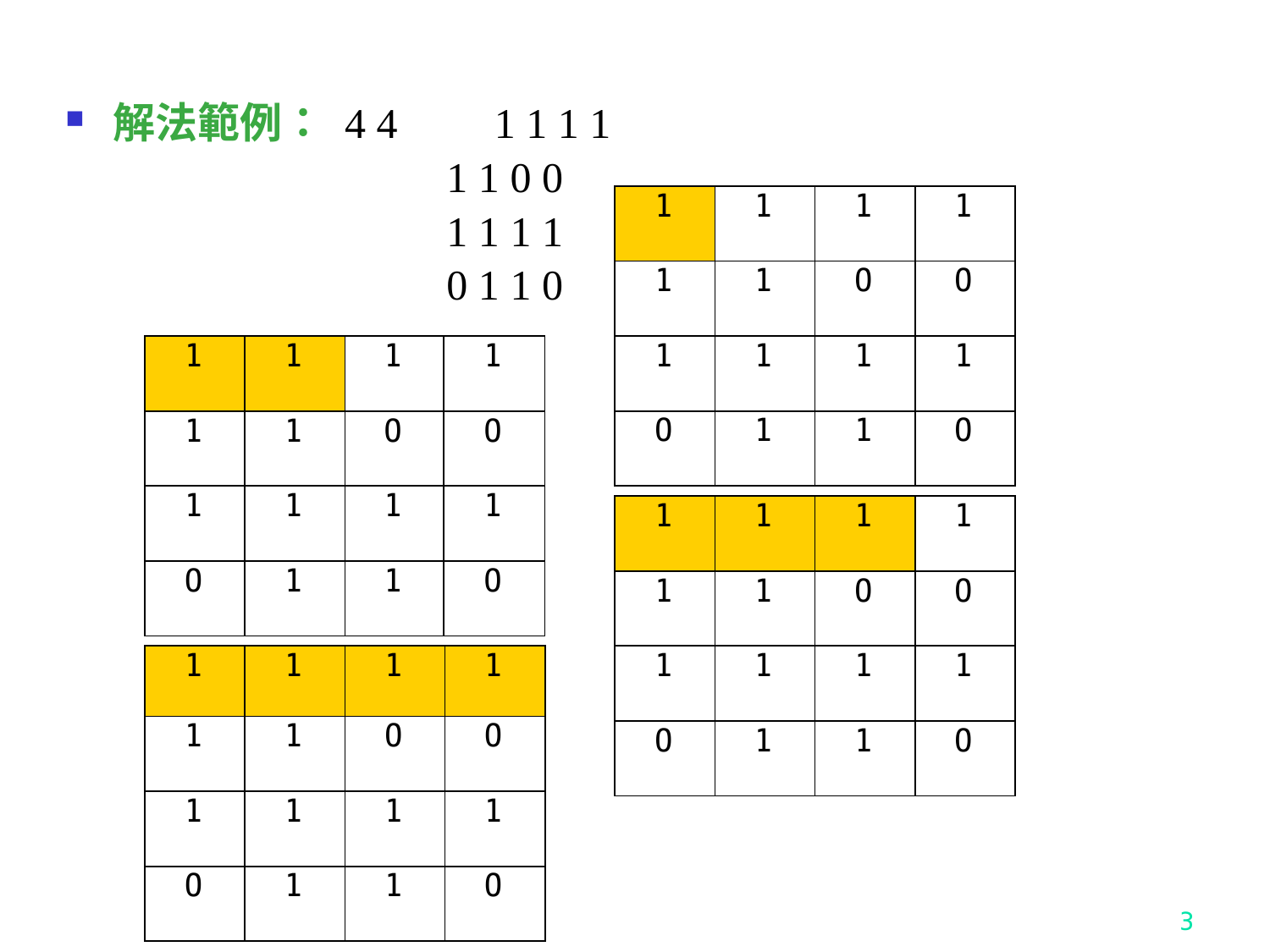

解法範例： 4 4 	1 1 1 1
                        	1 1 0 0
            		1 1 1 1
                           	0 1 1 0

| 1 | 1 | 1 | 1 |
| --- | --- | --- | --- |
| 1 | 1 | 0 | 0 |
| 1 | 1 | 1 | 1 |
| 0 | 1 | 1 | 0 |
| 1 | 1 | 1 | 1 |
| --- | --- | --- | --- |
| 1 | 1 | 0 | 0 |
| 1 | 1 | 1 | 1 |
| 0 | 1 | 1 | 0 |
| 1 | 1 | 1 | 1 |
| --- | --- | --- | --- |
| 1 | 1 | 0 | 0 |
| 1 | 1 | 1 | 1 |
| 0 | 1 | 1 | 0 |
| 1 | 1 | 1 | 1 |
| --- | --- | --- | --- |
| 1 | 1 | 0 | 0 |
| 1 | 1 | 1 | 1 |
| 0 | 1 | 1 | 0 |
3